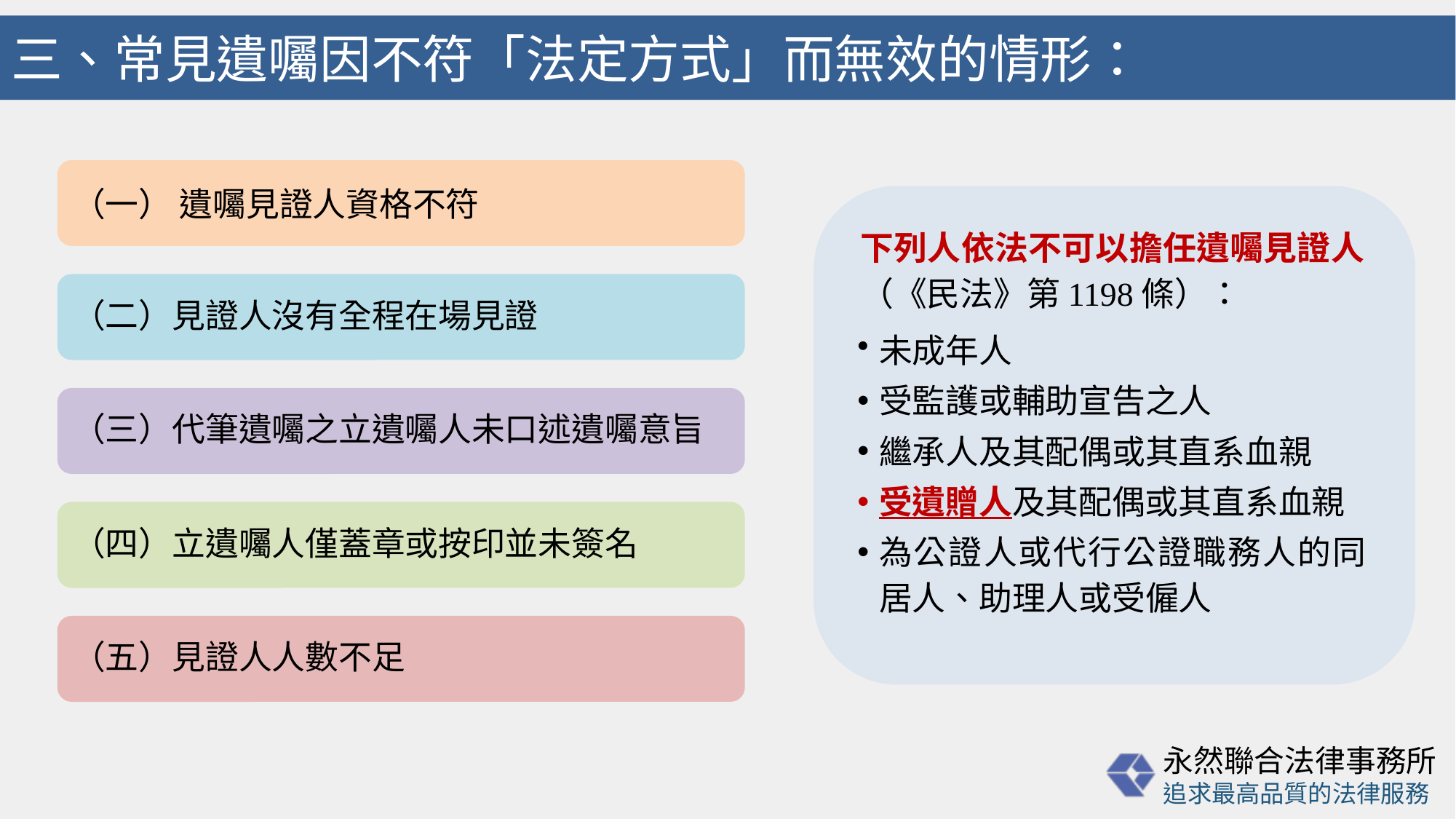

# 三、常見遺囑因不符「法定方式」而無效的情形：
（一） 遺囑見證人資格不符

下列人依法不可以擔任遺囑見證人（《民法》第1198條）：
未成年人
受監護或輔助宣告之人
繼承人及其配偶或其直系血親
受遺贈人及其配偶或其直系血親
為公證人或代行公證職務人的同居人、助理人或受僱人
（二）見證人沒有全程在場見證
（三）代筆遺囑之立遺囑人未口述遺囑意旨
（四）立遺囑人僅蓋章或按印並未簽名
（五）見證人人數不足